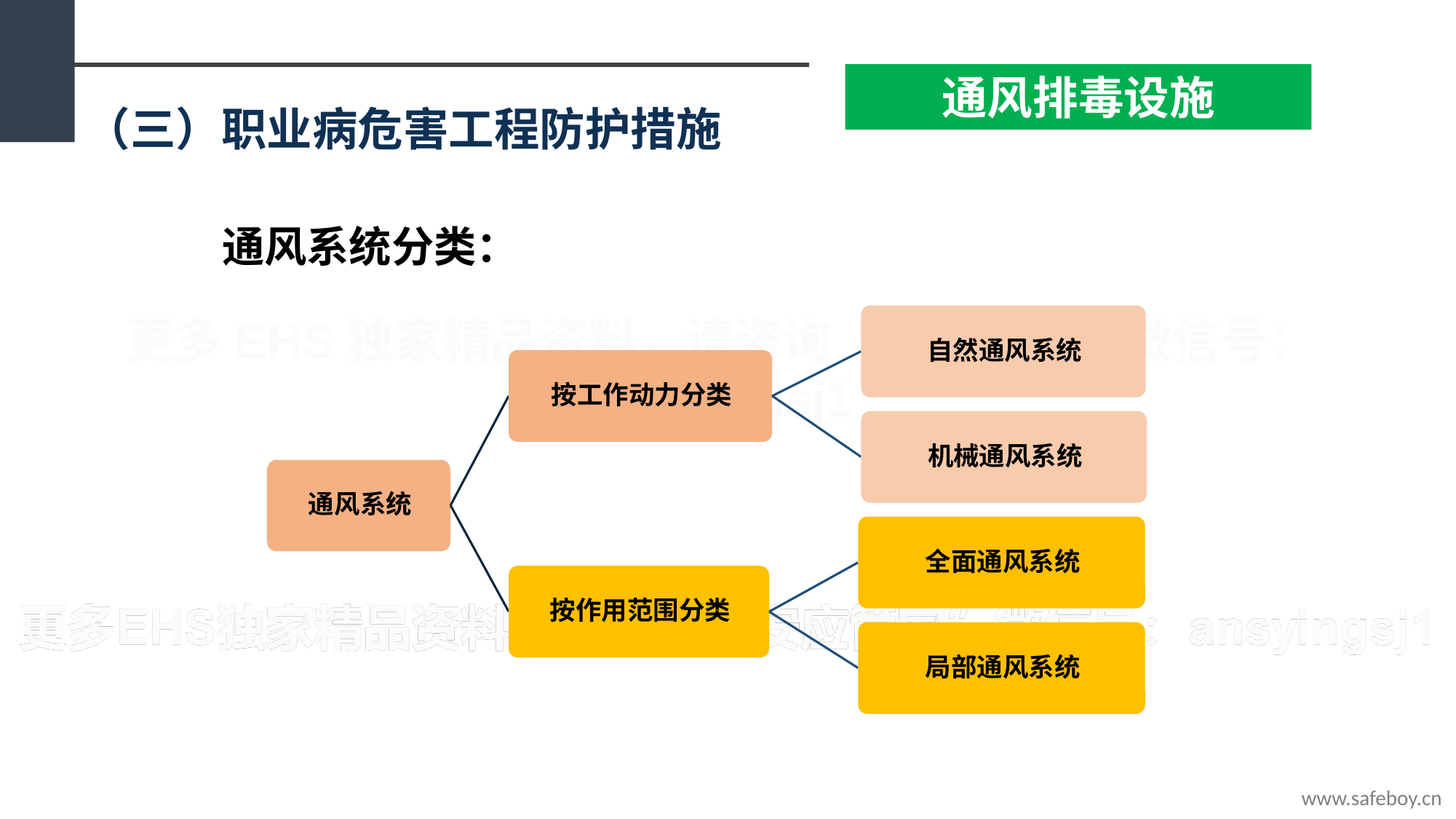

通风排毒设施
（三）职业病危害工程防护措施
通风系统分类：
通风系统

按工作动力分类

自然通风系统

机械通风系统

按作用范围分类

全面通风系统

局部通风系统